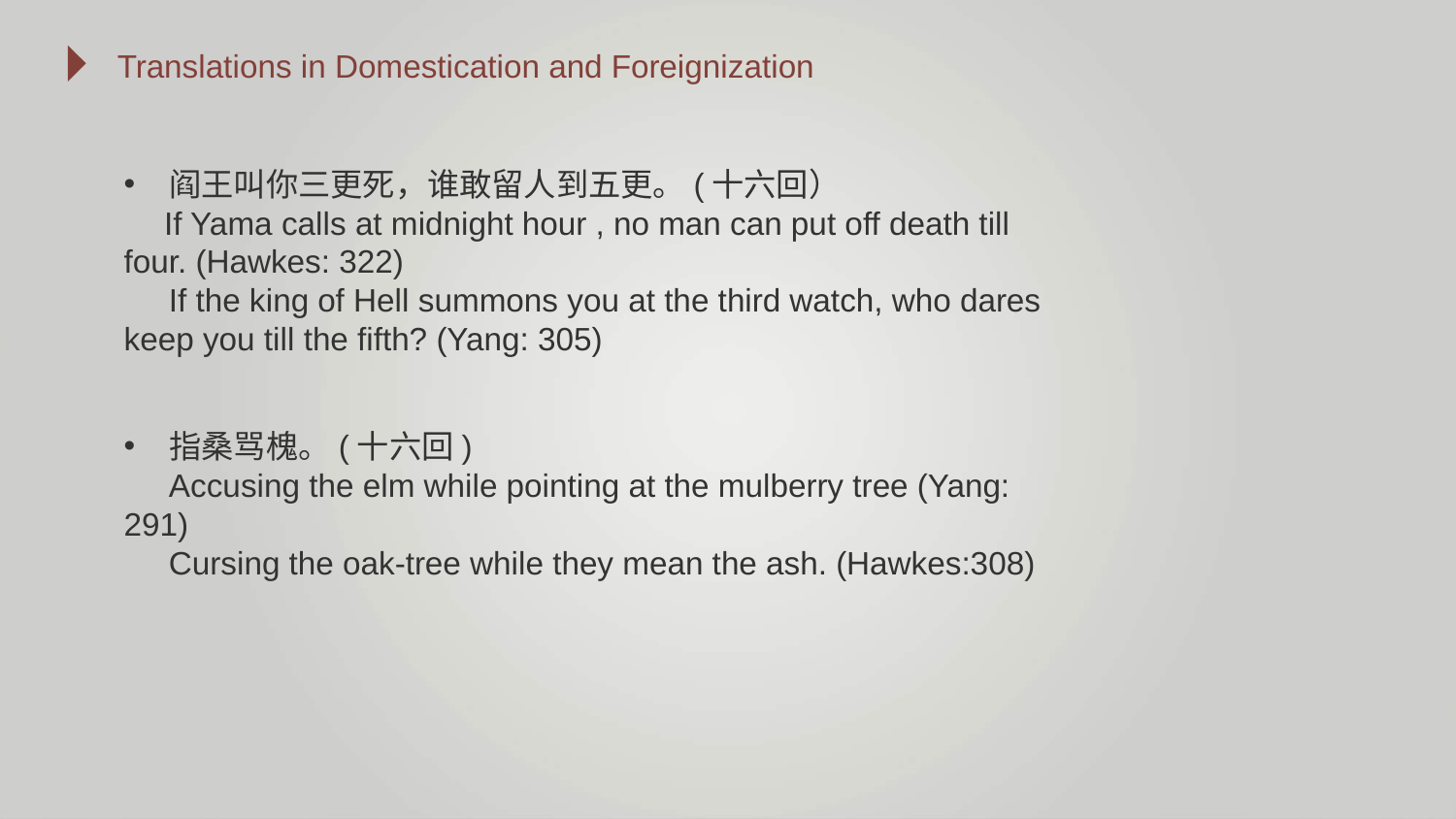

Translations in Domestication and Foreignization

阎王叫你三更死，谁敢留人到五更。(十六回）
     If Yama calls at midnight hour , no man can put off death till four. (Hawkes: 322)
     If the king of Hell summons you at the third watch, who dares keep you till the fifth? (Yang: 305)

指桑骂槐。(十六回)
     Accusing the elm while pointing at the mulberry tree (Yang: 291)
     Cursing the oak-tree while they mean the ash. (Hawkes:308)